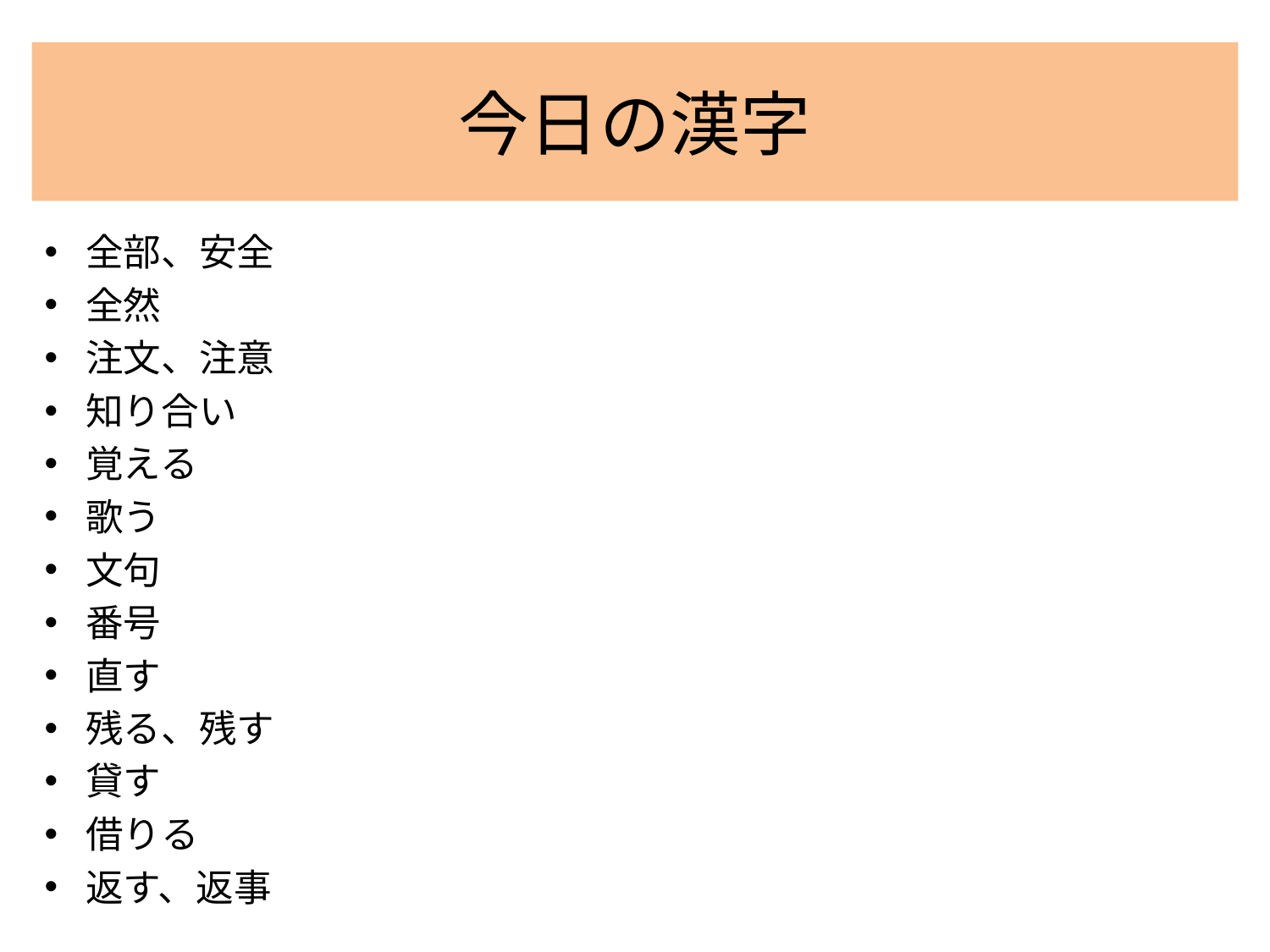

# 今日の漢字
全部、安全
全然
注文、注意
知り合い
覚える
歌う
文句
番号
直す
残る、残す
貸す
借りる
返す、返事